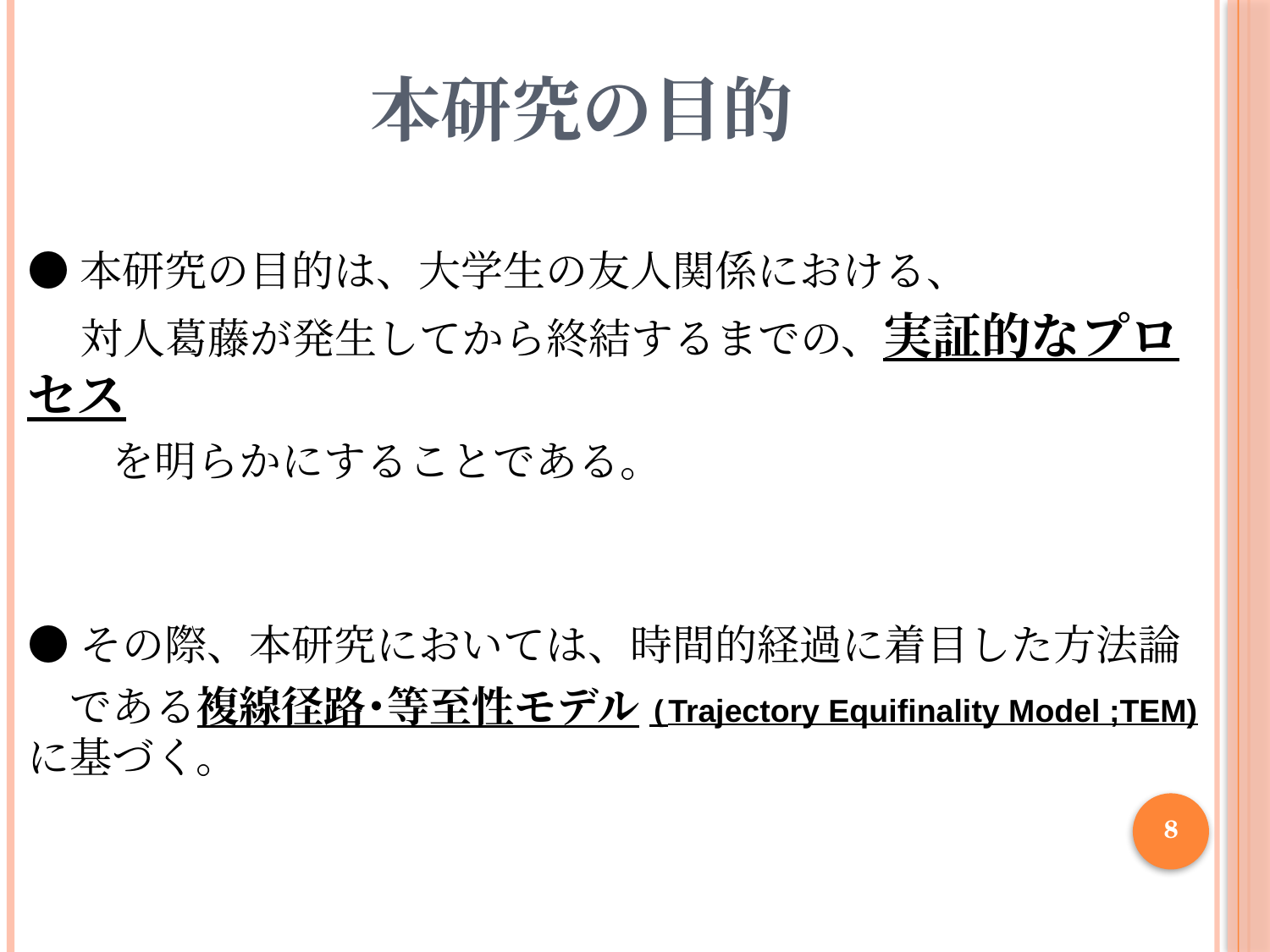

# 本研究の目的

●本研究の目的は、大学生の友人関係における、
　 対人葛藤が発生してから終結するまでの、実証的なプロセス
　　を明らかにすることである。

●その際、本研究においては、時間的経過に着目した方法論
　である複線径路･等至性モデル(Trajectory Equifinality Model ;TEM)に基づく。

8